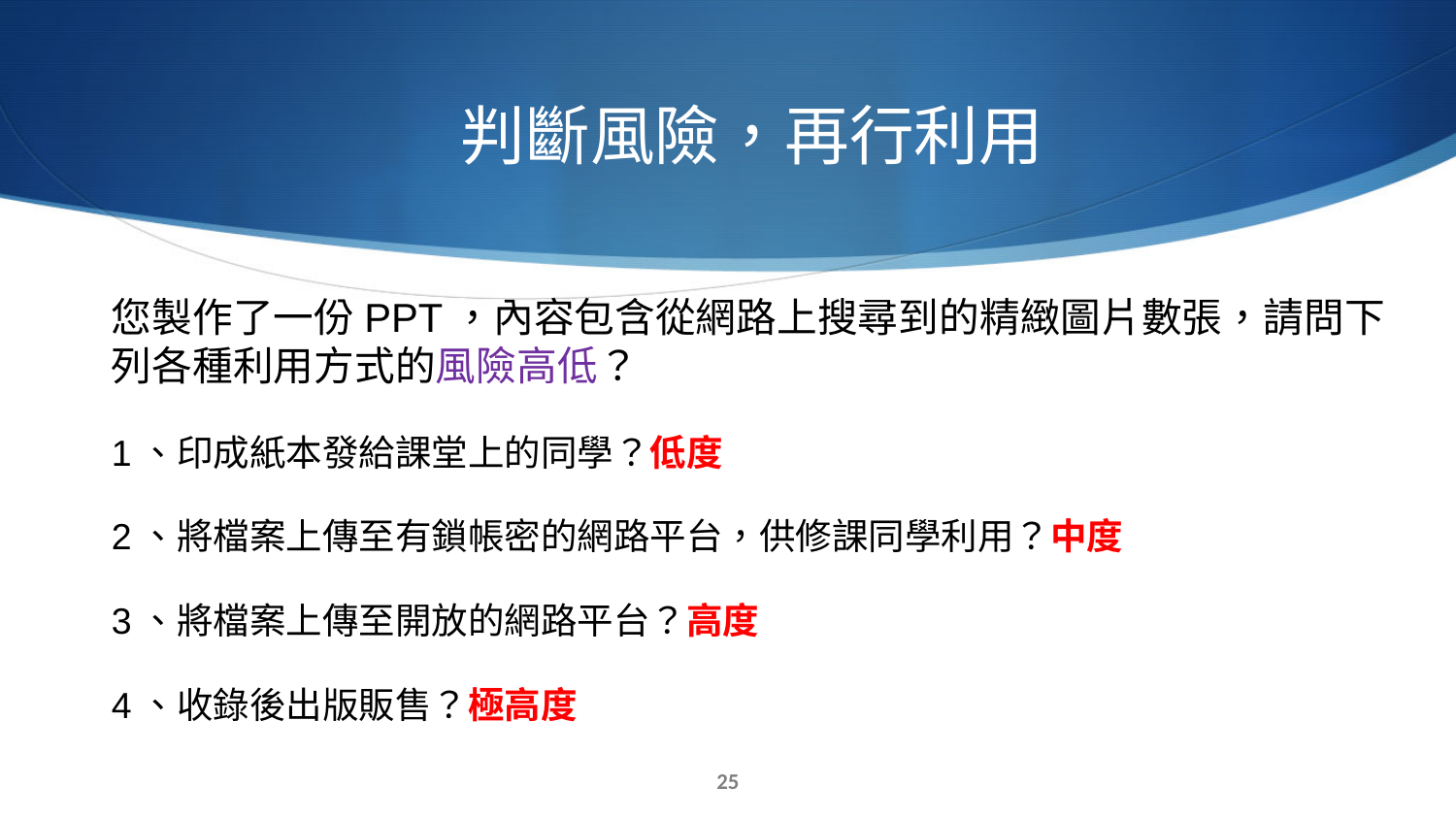

# 判斷風險，再行利用
您製作了一份PPT，內容包含從網路上搜尋到的精緻圖片數張，請問下列各種利用方式的風險高低？
1、印成紙本發給課堂上的同學？低度
2、將檔案上傳至有鎖帳密的網路平台，供修課同學利用？中度
3、將檔案上傳至開放的網路平台？高度
4、收錄後出版販售？極高度

25
25